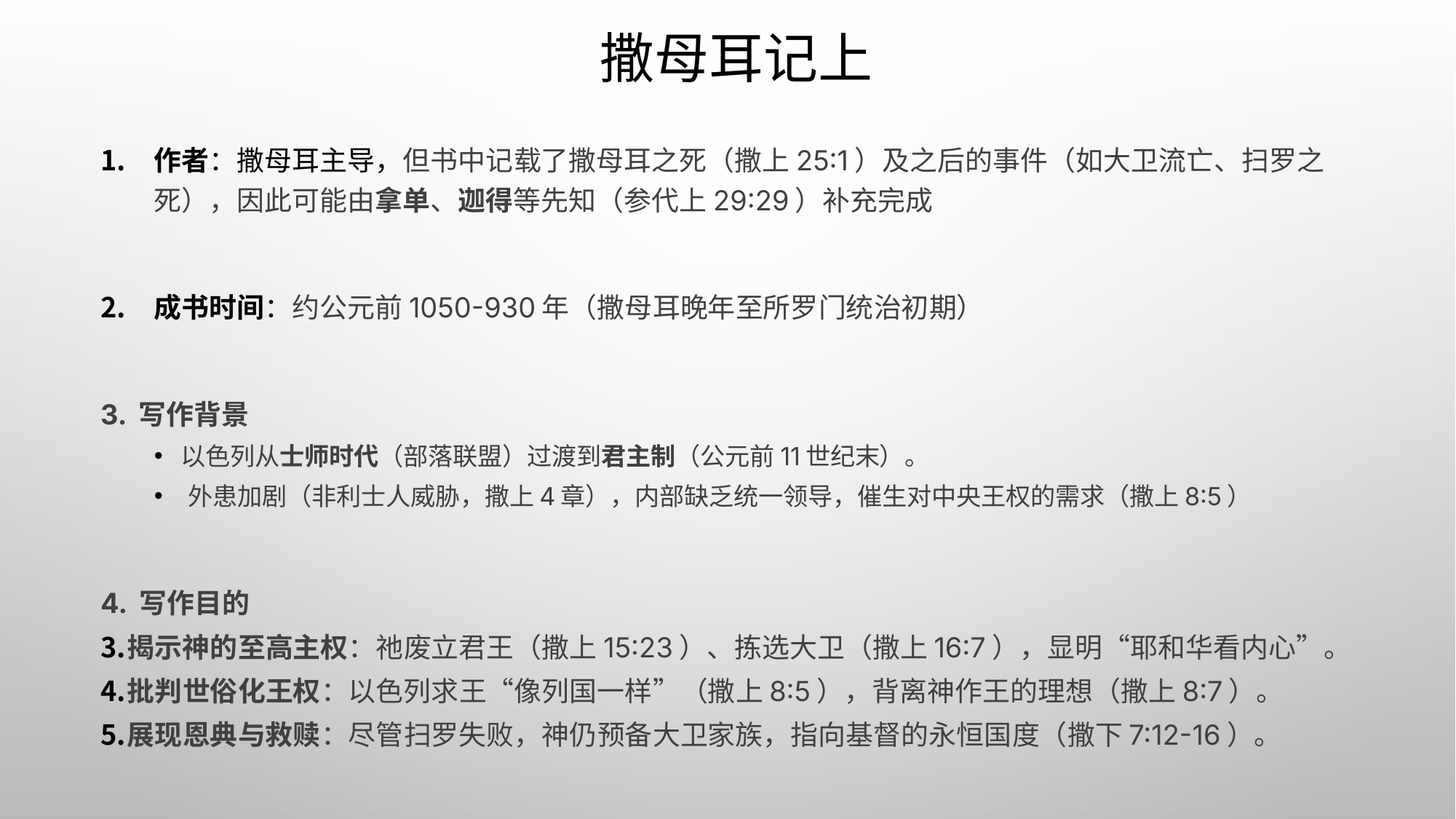

# 撒母耳记上
作者：撒母耳主导，但书中记载了撒母耳之死（撒上25:1）及之后的事件（如大卫流亡、扫罗之死），因此可能由拿单、迦得等先知（参代上29:29）补充完成

成书时间：约公元前1050-930年（撒母耳晚年至所罗门统治初期）

3. 写作背景
以色列从士师时代（部落联盟）过渡到君主制（公元前11世纪末）。
外患加剧（非利士人威胁，撒上4章），内部缺乏统一领导，催生对中央王权的需求（撒上8:5）

4. 写作目的
揭示神的至高主权：祂废立君王（撒上15:23）、拣选大卫（撒上16:7），显明“耶和华看内心”。
批判世俗化王权：以色列求王“像列国一样”（撒上8:5），背离神作王的理想（撒上8:7）。
展现恩典与救赎：尽管扫罗失败，神仍预备大卫家族，指向基督的永恒国度（撒下7:12-16）。